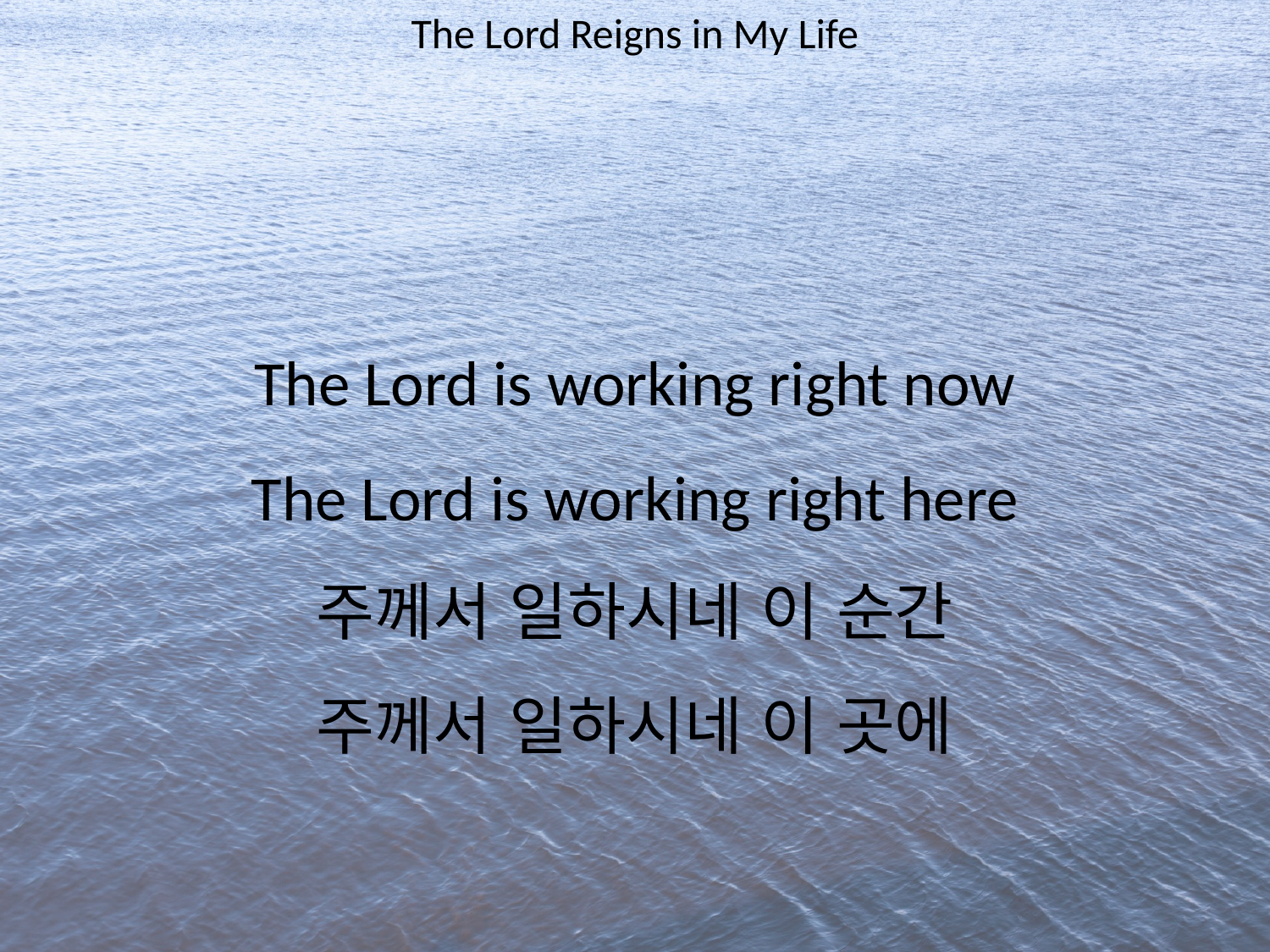

The Lord Reigns in My Life

#
The Lord is working right now
The Lord is working right here
주께서 일하시네 이 순간
주께서 일하시네 이 곳에